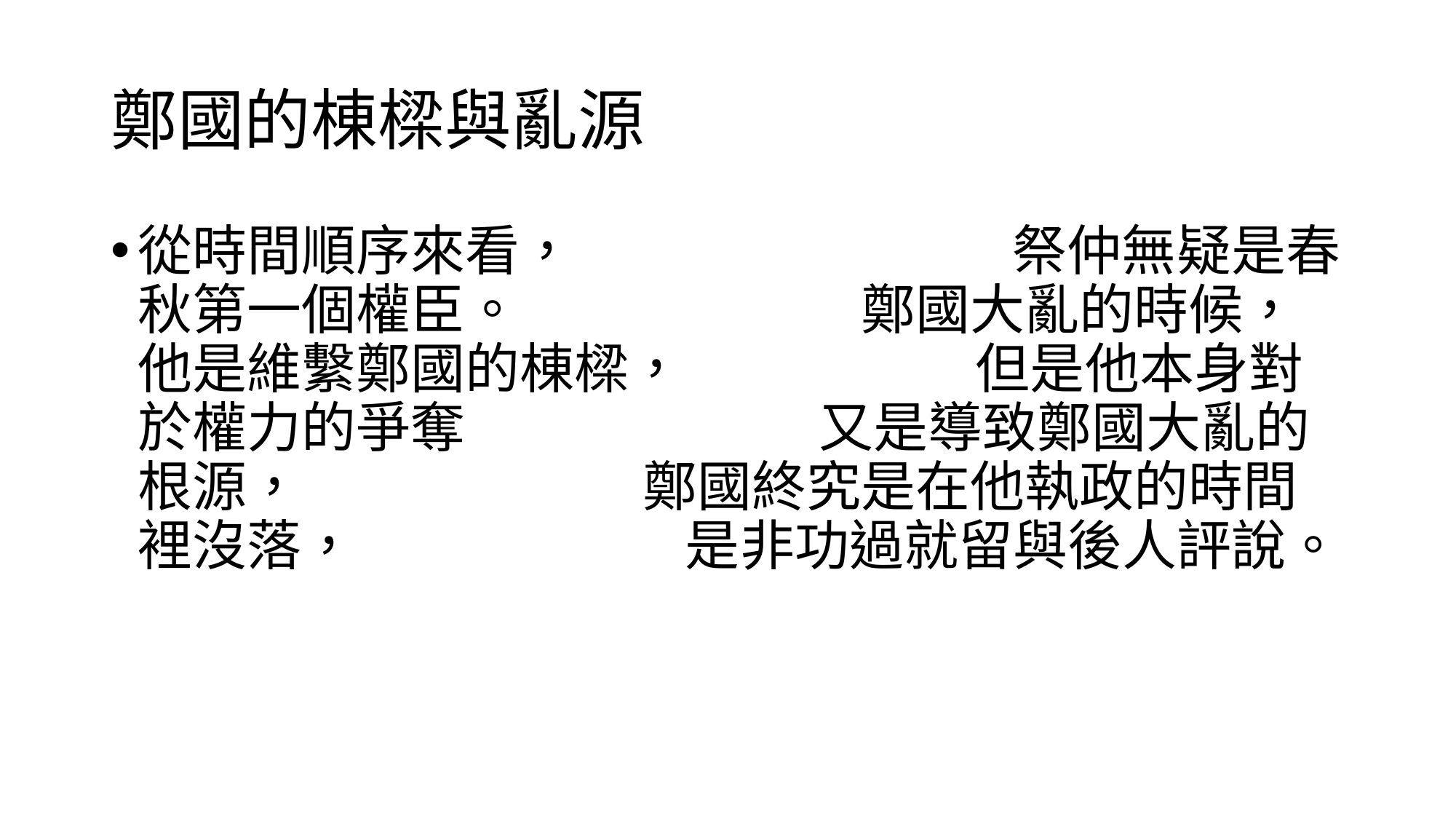

# 鄭國的棟樑與亂源
從時間順序來看，                                    祭仲無疑是春秋第一個權臣。                            鄭國大亂的時候，他是維繫鄭國的棟樑，                        但是他本身對於權力的爭奪                             又是導致鄭國大亂的根源，                            鄭國終究是在他執政的時間裡沒落，                           是非功過就留與後人評說。